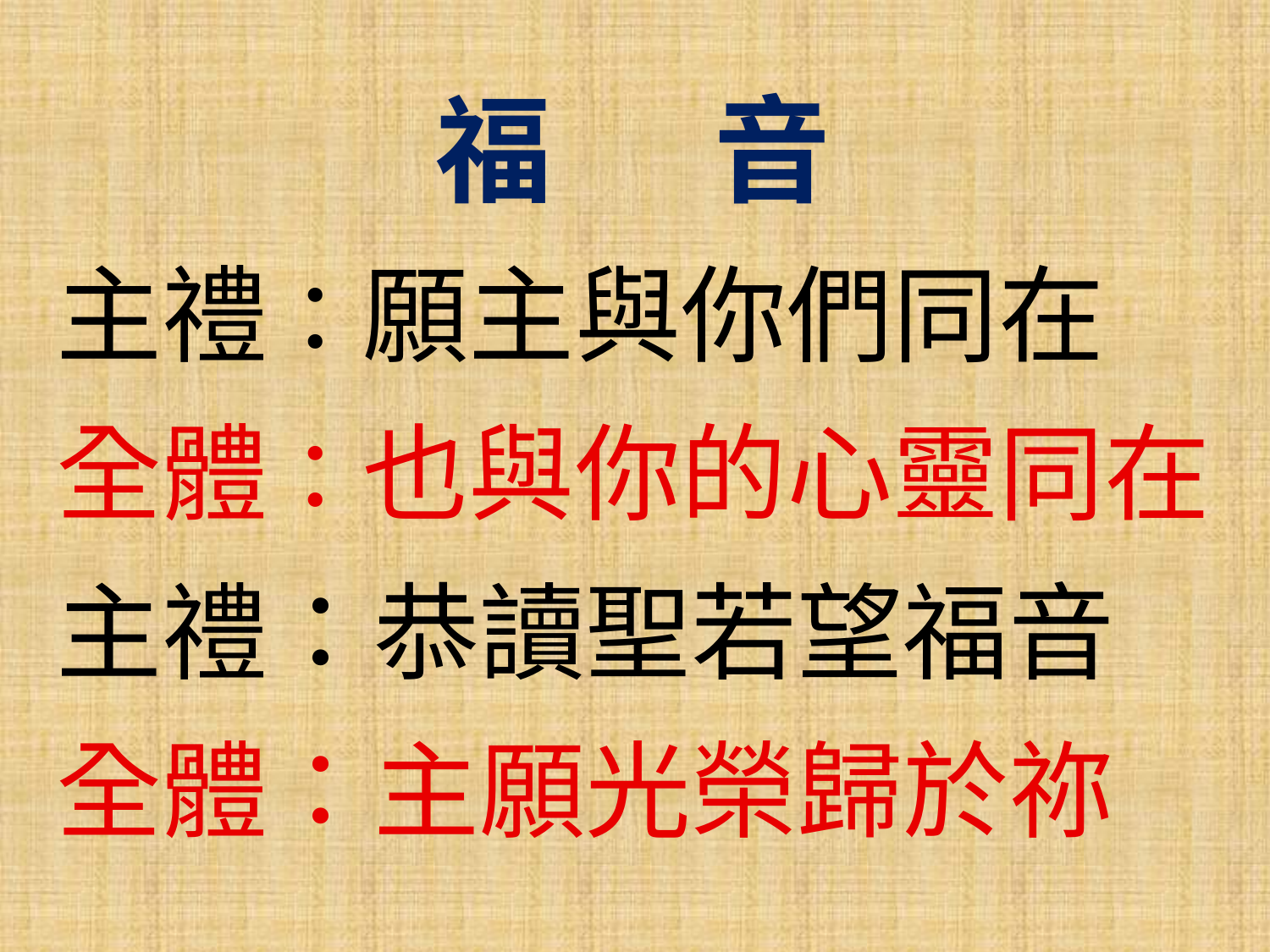

福     音
主禮：願主與你們同在
全體：也與你的心靈同在
主禮：恭讀聖若望福音
全體：主願光榮歸於祢